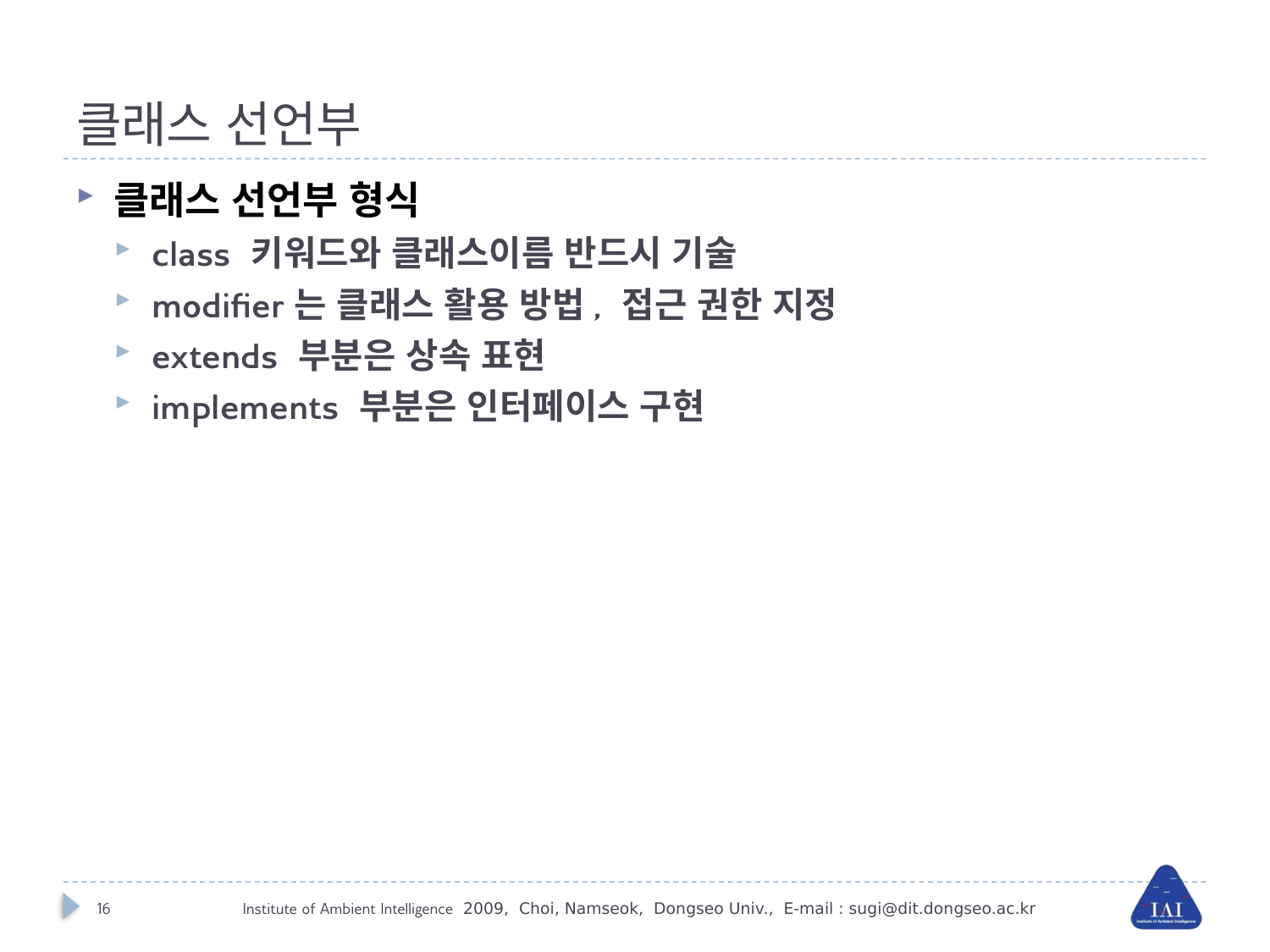

# 클래스 선언부
클래스 선언부 형식
class 키워드와 클래스이름 반드시 기술
modifier는 클래스 활용 방법, 접근 권한 지정
extends 부분은 상속 표현
implements 부분은 인터페이스 구현